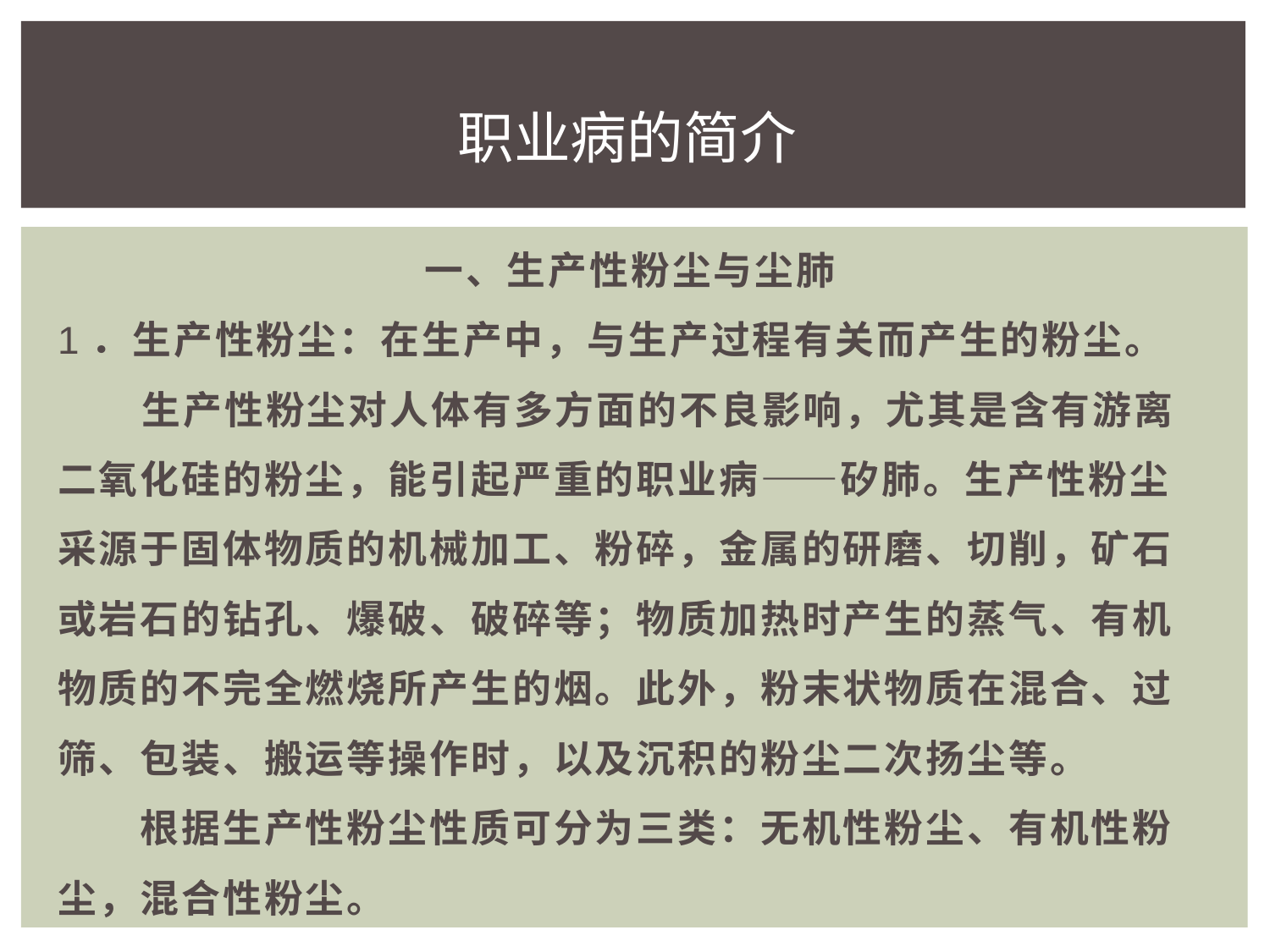

职业病的简介
一、生产性粉尘与尘肺
1．生产性粉尘：在生产中，与生产过程有关而产生的粉尘。
 生产性粉尘对人体有多方面的不良影响，尤其是含有游离二氧化硅的粉尘，能引起严重的职业病——矽肺。生产性粉尘采源于固体物质的机械加工、粉碎，金属的研磨、切削，矿石或岩石的钻孔、爆破、破碎等；物质加热时产生的蒸气、有机物质的不完全燃烧所产生的烟。此外，粉末状物质在混合、过筛、包装、搬运等操作时，以及沉积的粉尘二次扬尘等。
　　根据生产性粉尘性质可分为三类：无机性粉尘、有机性粉尘，混合性粉尘。